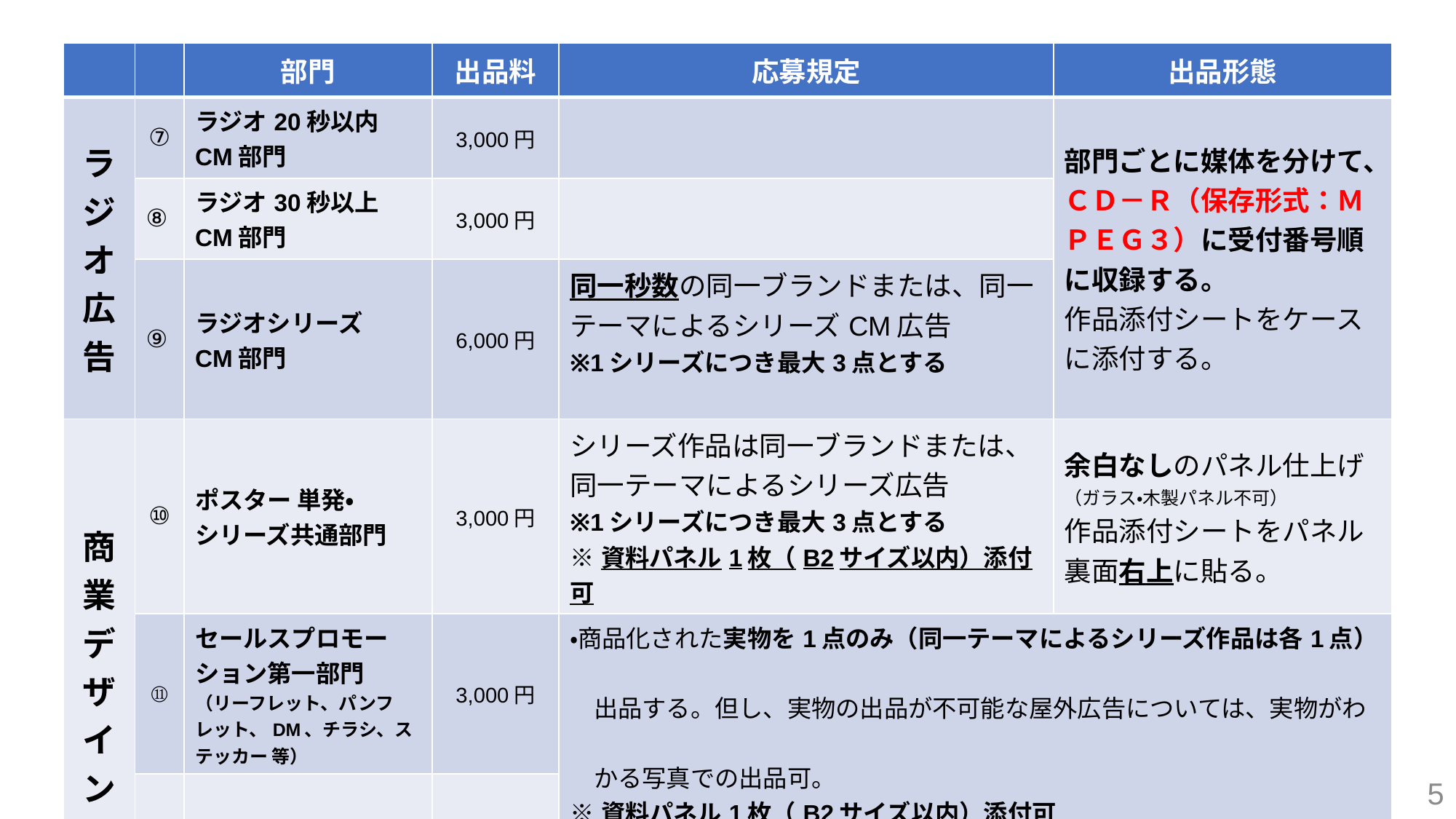

|  |  | 部門 | 出品料 | 応募規定 | 出品形態 |
| --- | --- | --- | --- | --- | --- |
| ラジオ広告 | ⑦ | ラジオ20秒以内 CM部門 | 3,000円 |  | 部門ごとに媒体を分けて、ＣＤ－Ｒ（保存形式：ＭＰＥＧ３）に受付番号順に収録する。 作品添付シートをケースに添付する。 |
|  | ⑧ | ラジオ30秒以上 CM部門 | 3,000円 |  |  |
|  | ⑨ | ラジオシリーズ CM部門 | 6,000円 | 同一秒数の同一ブランドまたは、同一テーマによるシリーズCM広告 ※1シリーズにつき最大3点とする |  |
| 商業デザイン広告 | ⑩ | ポスター 単発・　　シリーズ共通部門 | 3,000円 | シリーズ作品は同一ブランドまたは、同一テーマによるシリーズ広告 ※1シリーズにつき最大3点とする ※資料パネル1枚（B2サイズ以内）添付可 | 余白なしのパネル仕上げ（ガラス・木製パネル不可） 作品添付シートをパネル裏面右上に貼る。 |
|  | ⑪ | セールスプロモーション第一部門 （リーフレット、パンフレット、DM、チラシ、ステッカー 等） | 3,000円 | ・商品化された実物を1点のみ（同一テーマによるシリーズ作品は各1点）　　 　出品する。但し、実物の出品が不可能な屋外広告については、実物がわ　 　かる写真での出品可。 ※資料パネル1枚（B2サイズ以内）添付可 ・同一作品の連結や立体物のパネルへの貼付けは不可。 ※缶・ボトル・パッケージ（外箱）等をパネルに貼付けると、作品破損の 　恐れがあり　搬入・保管が難しいため不可とする。ポストカード等の平 　面で小さな作品が複数　ある場合はパネルへの貼付を可とする。 ※カレンダーは2020年版に限る。 |  |
|  | ⑫ | セールスプロモーション第二部門 （パッケージ、POP、　カレンダー、屋外広告、CI、VI 等） | 3,000円 |  |  |
5